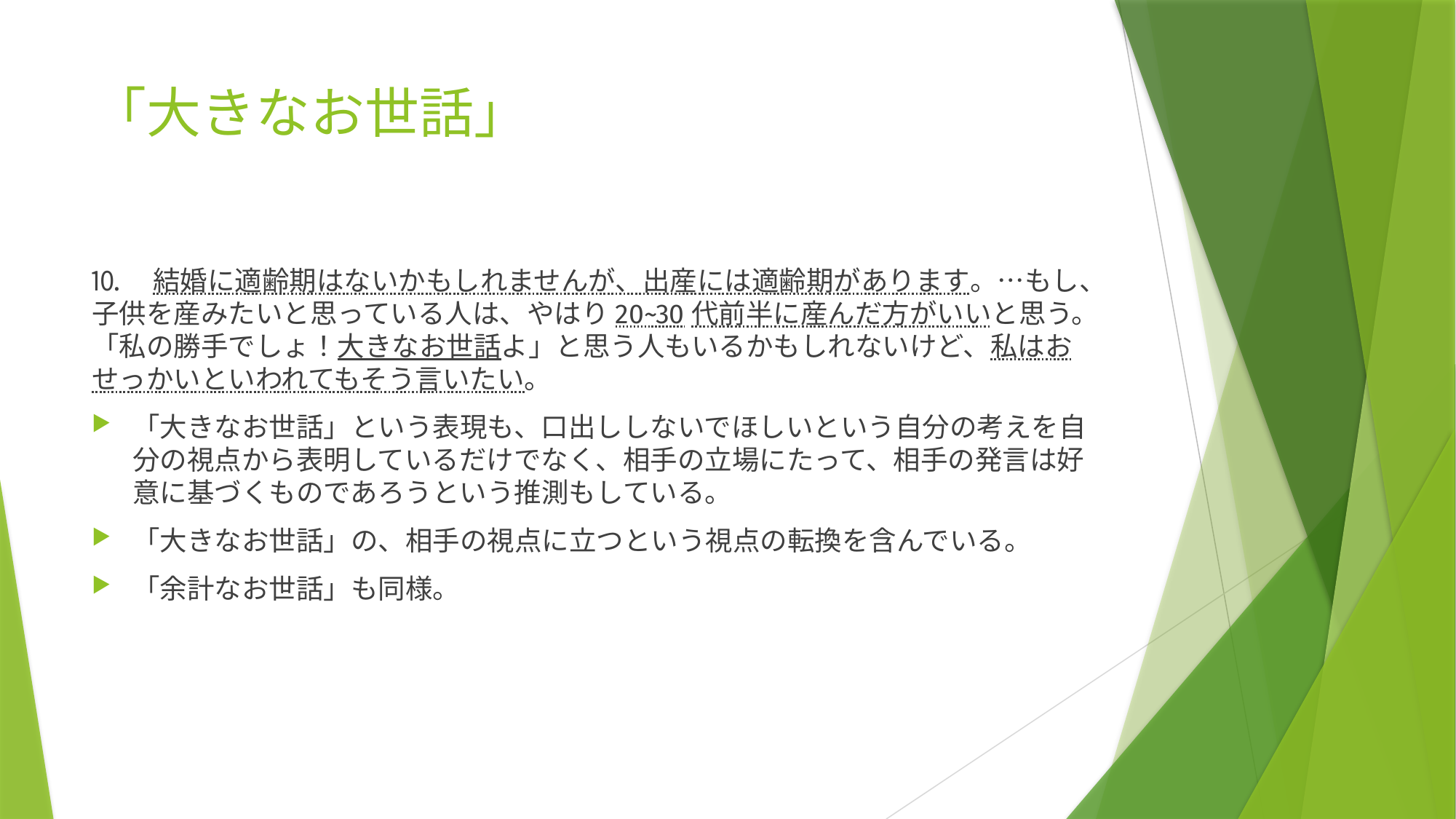

# 「大きなお世話」
⒑　結婚に適齢期はないかもしれませんが、出産には適齢期があります。…もし、子供を産みたいと思っている人は、やはり20~30代前半に産んだ方がいいと思う。「私の勝手でしょ！大きなお世話よ」と思う人もいるかもしれないけど、私はおせっかいといわれてもそう言いたい。
「大きなお世話」という表現も、口出ししないでほしいという自分の考えを自分の視点から表明しているだけでなく、相手の立場にたって、相手の発言は好意に基づくものであろうという推測もしている。
「大きなお世話」の、相手の視点に立つという視点の転換を含んでいる。
「余計なお世話」も同様。